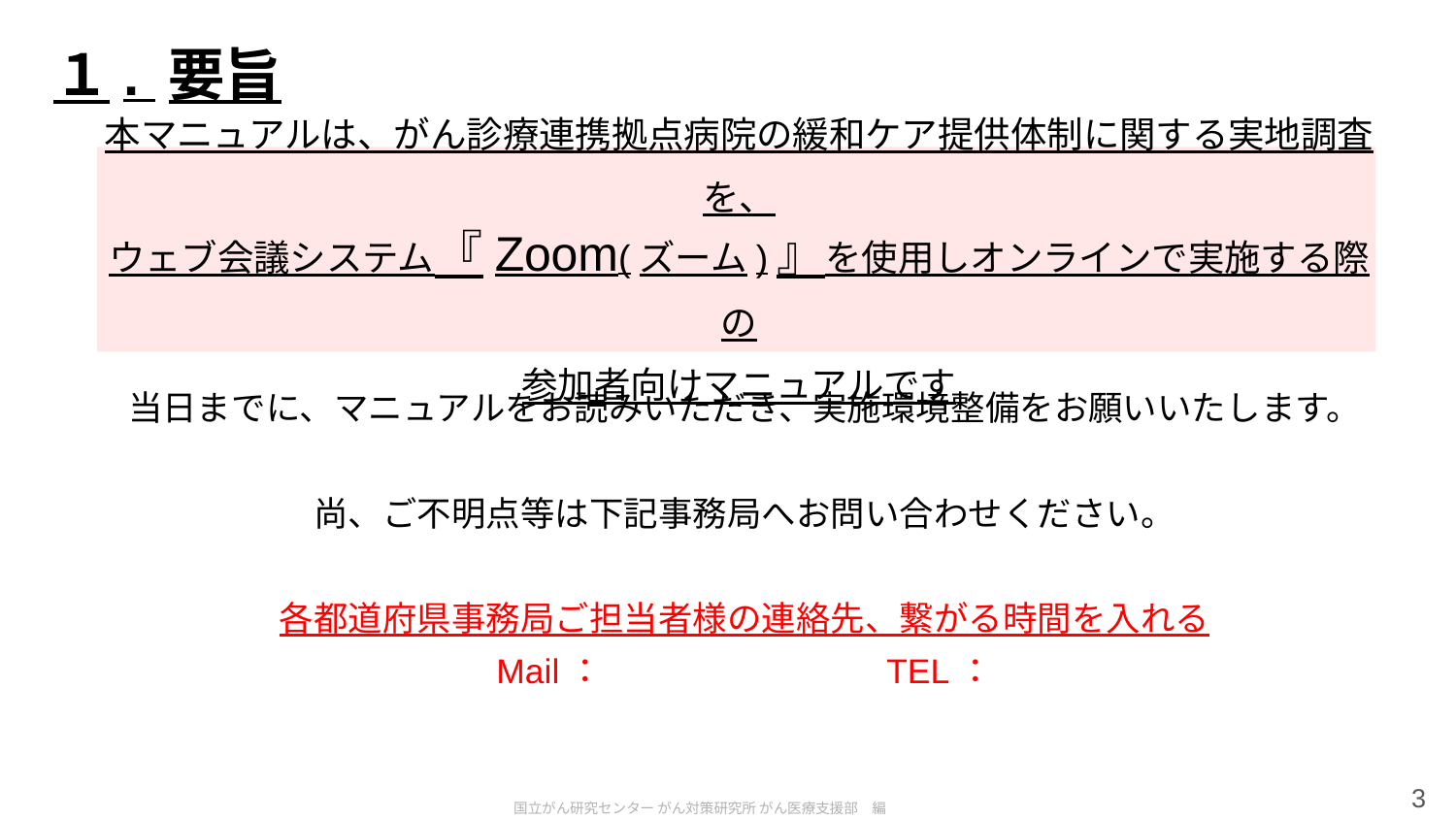

１. 要旨
# 本マニュアルは、がん診療連携拠点病院の緩和ケア提供体制に関する実地調査を、 ウェブ会議システム『Zoom(ズーム)』を使用しオンラインで実施する際の 参加者向けマニュアルです
当日までに、マニュアルをお読みいただき、実施環境整備をお願いいたします。

尚、ご不明点等は下記事務局へお問い合わせください。

各都道府県事務局ご担当者様の連絡先、繋がる時間を入れる
Mail：　　　　　　　　TEL：
3
国立がん研究センター がん対策研究所 がん医療支援部　編